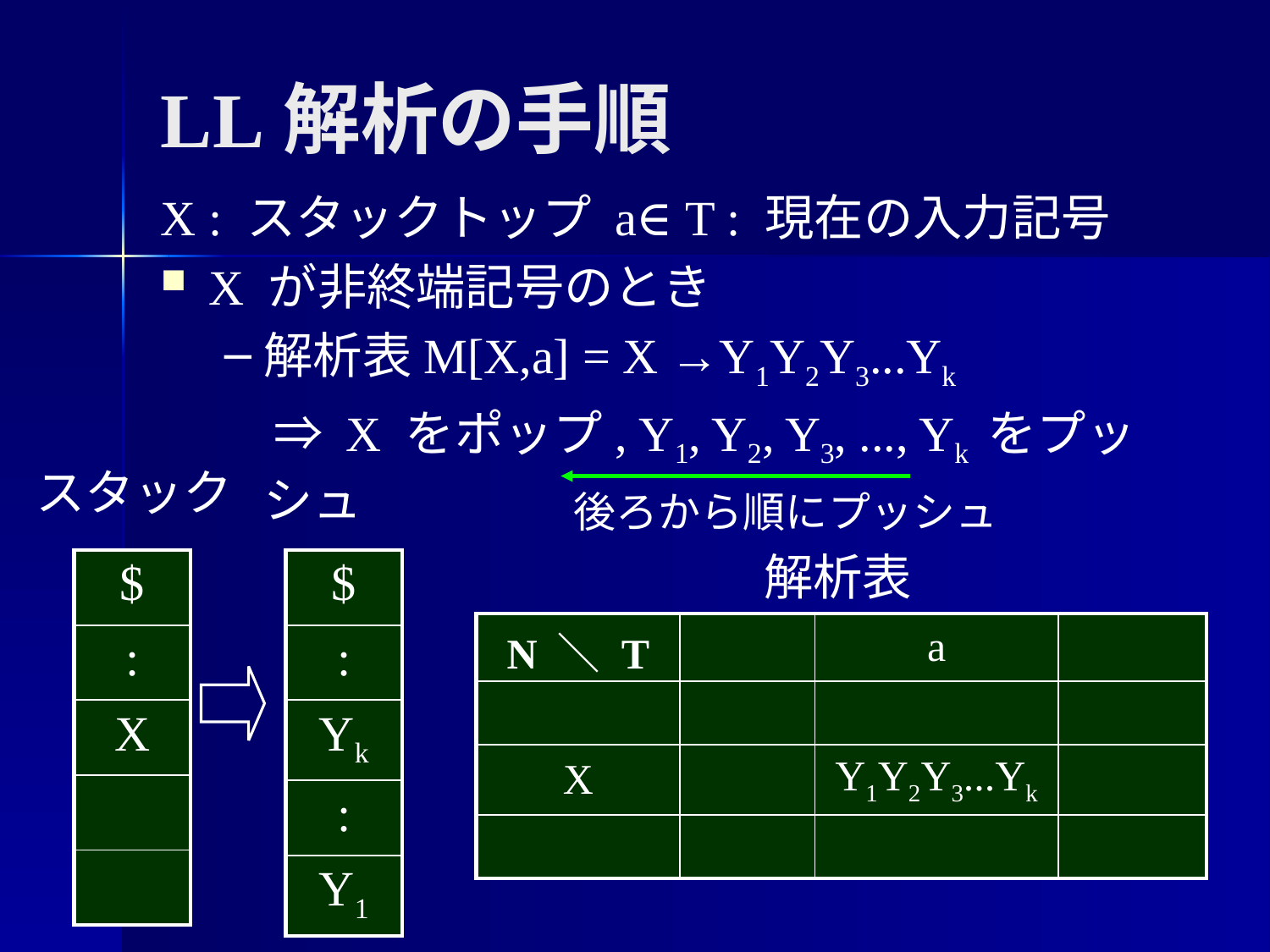

# LL解析の手順
X : スタックトップ a∈T : 現在の入力記号
X が非終端記号のとき
解析表M[X,a] = X →Y1Y2Y3...Yk
　⇒ X をポップ, Y1, Y2, Y3, ..., Yk をプッシュ
スタック
後ろから順にプッシュ
解析表
| $ |
| --- |
| : |
| X |
|  |
|  |
| $ |
| --- |
| : |
| Yk |
| : |
| Y1 |
| N ＼ T |  | a |  |
| --- | --- | --- | --- |
|  |  |  |  |
| X |  | Y1Y2Y3...Yk |  |
|  |  |  |  |